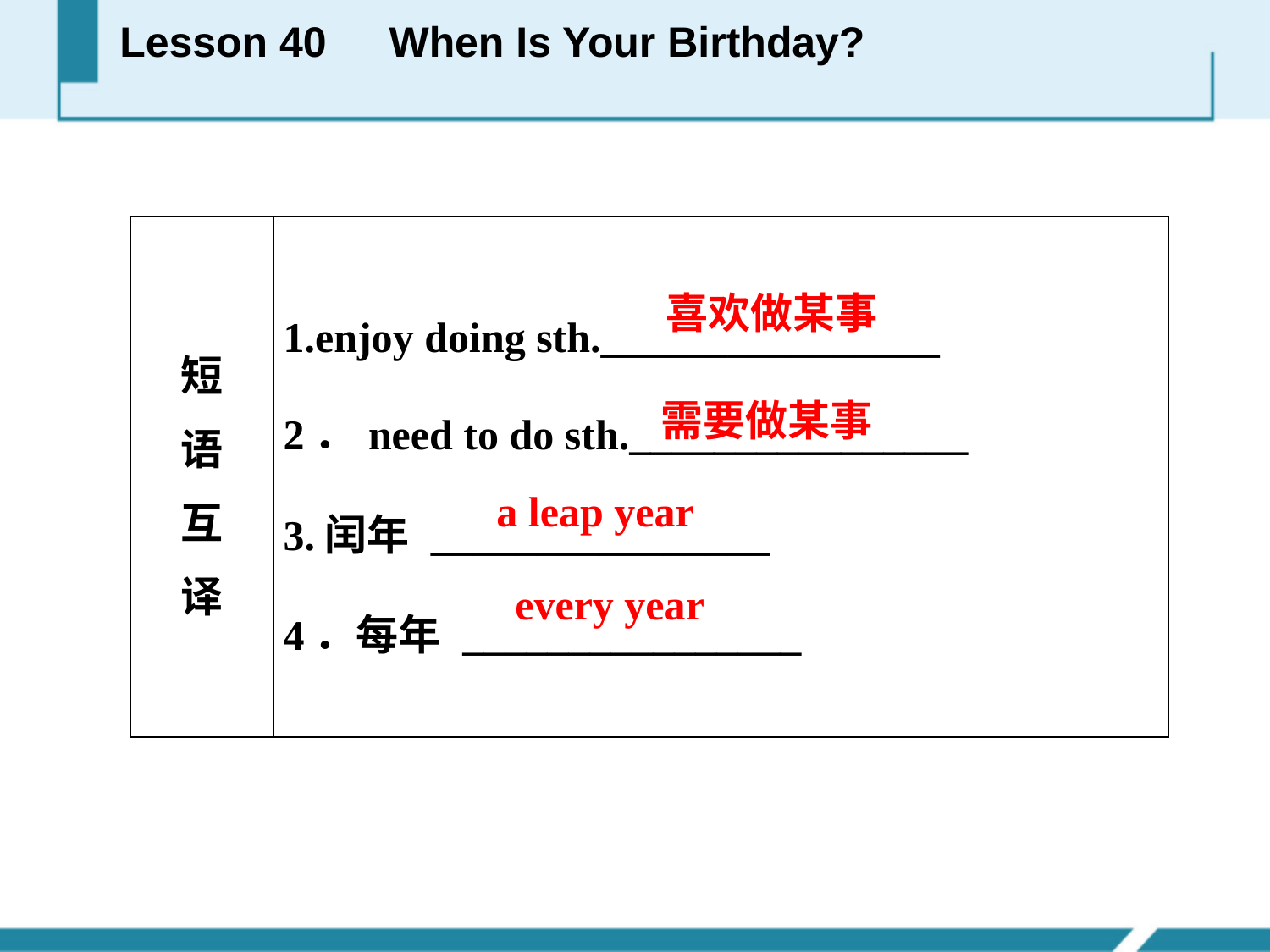

Lesson 40　When Is Your Birthday?
| 短 语 互 译 | 1.enjoy doing sth.\_\_\_\_\_\_\_\_\_\_\_\_\_\_\_\_ 2．need to do sth.\_\_\_\_\_\_\_\_\_\_\_\_\_\_\_\_ 3.闰年 \_\_\_\_\_\_\_\_\_\_\_\_\_\_\_\_ 4．每年 \_\_\_\_\_\_\_\_\_\_\_\_\_\_\_\_ |
| --- | --- |
喜欢做某事
需要做某事

a leap year
every year